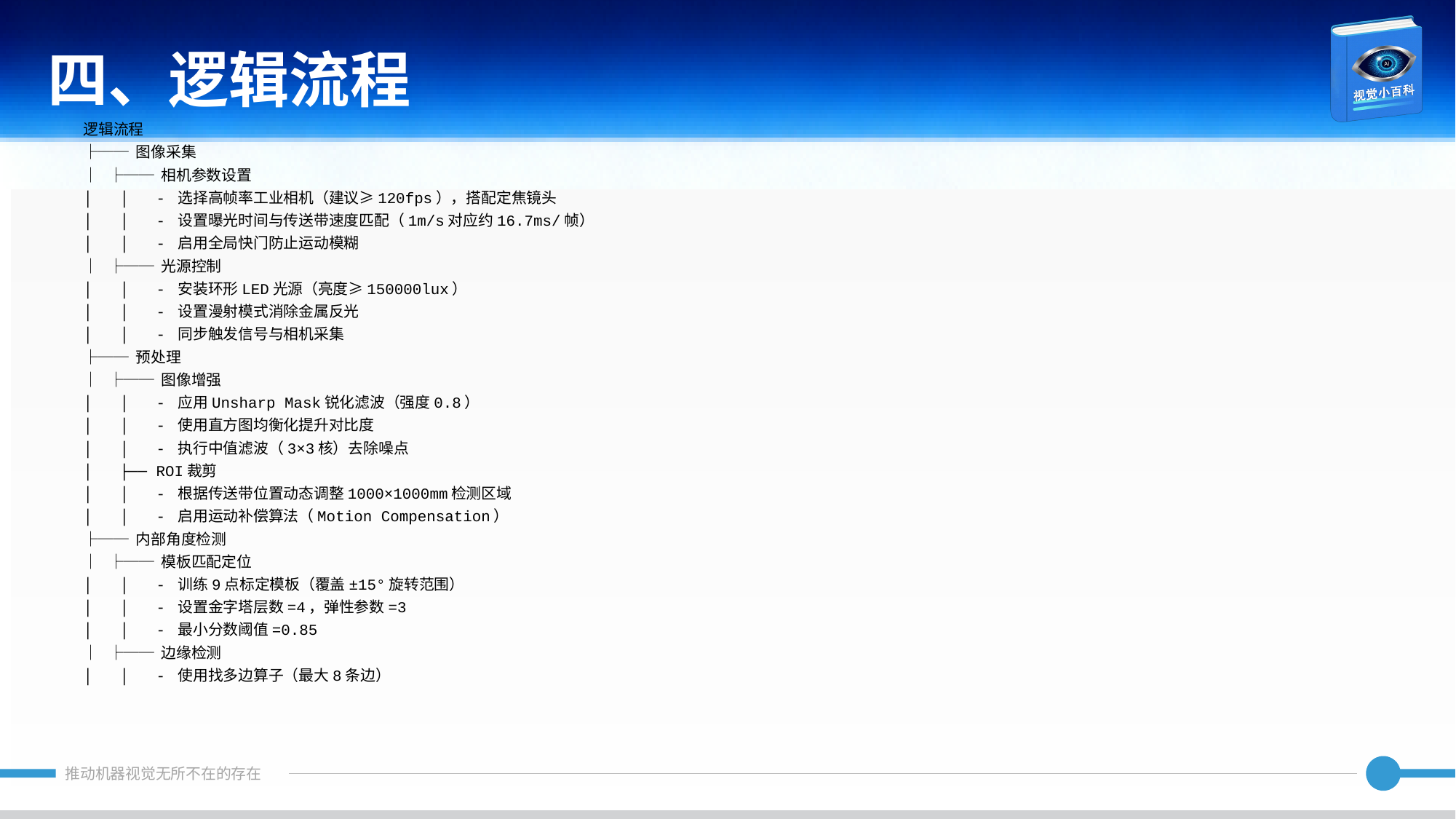

四、逻辑流程

逻辑流程
├── 图像采集
│   ├── 相机参数设置
│   │   - 选择高帧率工业相机（建议≥120fps），搭配定焦镜头
│   │   - 设置曝光时间与传送带速度匹配（1m/s对应约16.7ms/帧）
│   │   - 启用全局快门防止运动模糊
│   ├── 光源控制
│   │   - 安装环形LED光源（亮度≥150000lux）
│   │   - 设置漫射模式消除金属反光
│   │   - 同步触发信号与相机采集
├── 预处理
│   ├── 图像增强
│   │   - 应用Unsharp Mask锐化滤波（强度0.8）
│   │   - 使用直方图均衡化提升对比度
│   │   - 执行中值滤波（3×3核）去除噪点
│   ├── ROI裁剪
│   │   - 根据传送带位置动态调整1000×1000mm检测区域
│   │   - 启用运动补偿算法（Motion Compensation）
├── 内部角度检测
│   ├── 模板匹配定位
│   │   - 训练9点标定模板（覆盖±15°旋转范围）
│   │   - 设置金字塔层数=4，弹性参数=3
│   │   - 最小分数阈值=0.85
│   ├── 边缘检测
│   │   - 使用找多边算子（最大8条边）
8